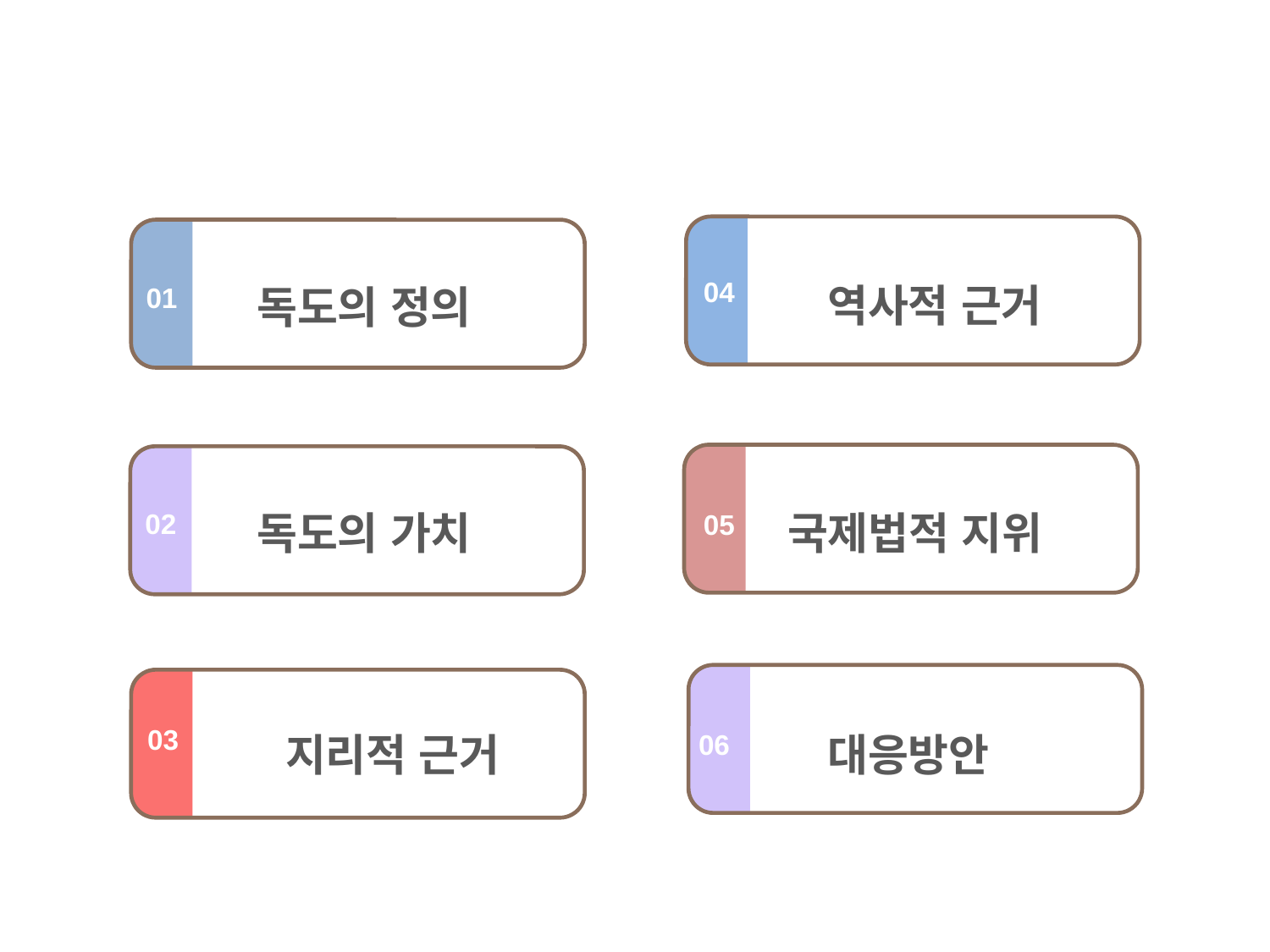

역사적 근거
독도의 정의
04
01

독도의 가치
국제법적 지위
02
05
02

대응방안
지리적 근거
03
06
06